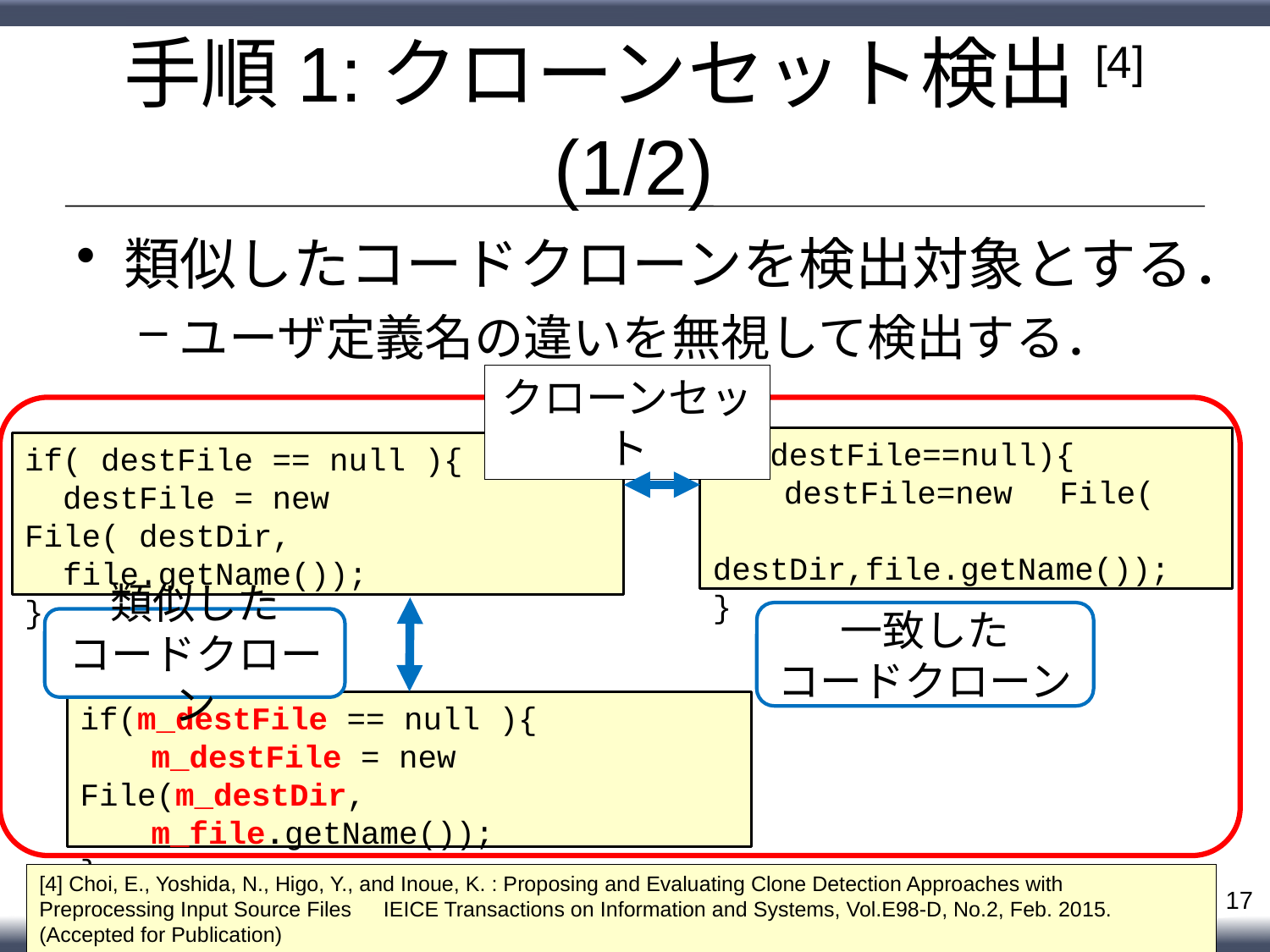

# 手順1:クローンセット検出[4](1/2)
類似したコードクローンを検出対象とする．
ユーザ定義名の違いを無視して検出する．
クローンセット

if(destFile==null){
　　destFile=new　File(
 　destDir,file.getName());
}
if( destFile == null ){
  destFile = new File( destDir,
  file.getName());
}
類似した
コードクローン
if(m_destFile == null ){
　　m_destFile = new File(m_destDir,
　　m_file.getName());
}
一致した
コードクローン
[4] Choi, E., Yoshida, N., Higo, Y., and Inoue, K. : Proposing and Evaluating Clone Detection Approaches with Preprocessing Input Source Files　IEICE Transactions on Information and Systems, Vol.E98-D, No.2, Feb. 2015. (Accepted for Publication)
17
2014/11/14